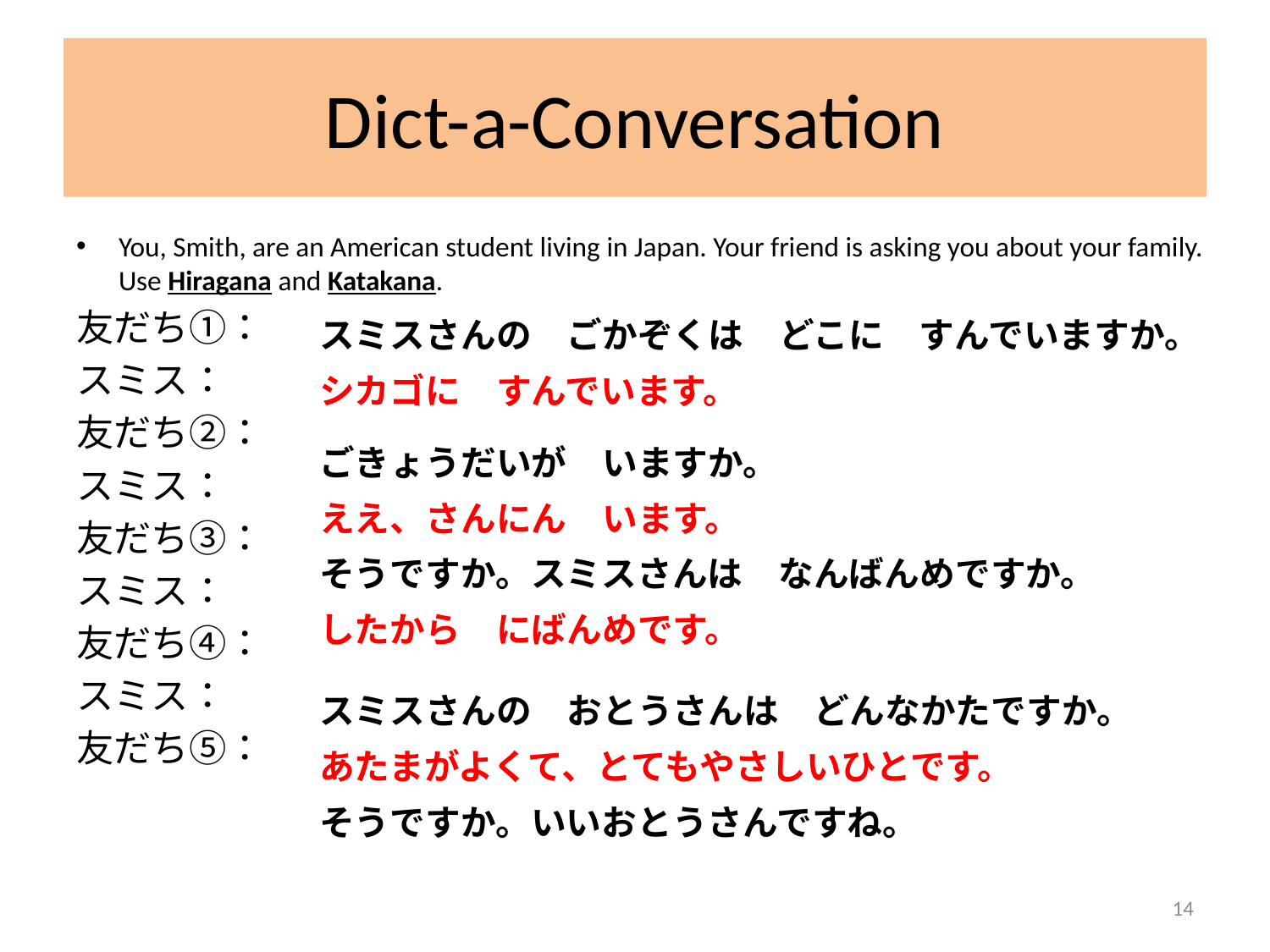

# Dict-a-Conversation
You, Smith, are an American student living in Japan. Your friend is asking you about your family. Use Hiragana and Katakana.
友だち①：
スミス：
友だち②：
スミス：
友だち③：
スミス：
友だち④：
スミス：
友だち⑤：
スミスさんの　ごかぞくは　どこに　すんでいますか。
シカゴに　すんでいます。
ごきょうだいが　いますか。
ええ、さんにん　います。
そうですか。スミスさんは　なんばんめですか。
したから　にばんめです。
スミスさんの　おとうさんは　どんなかたですか。
あたまがよくて、とてもやさしいひとです。
そうですか。いいおとうさんですね。
14